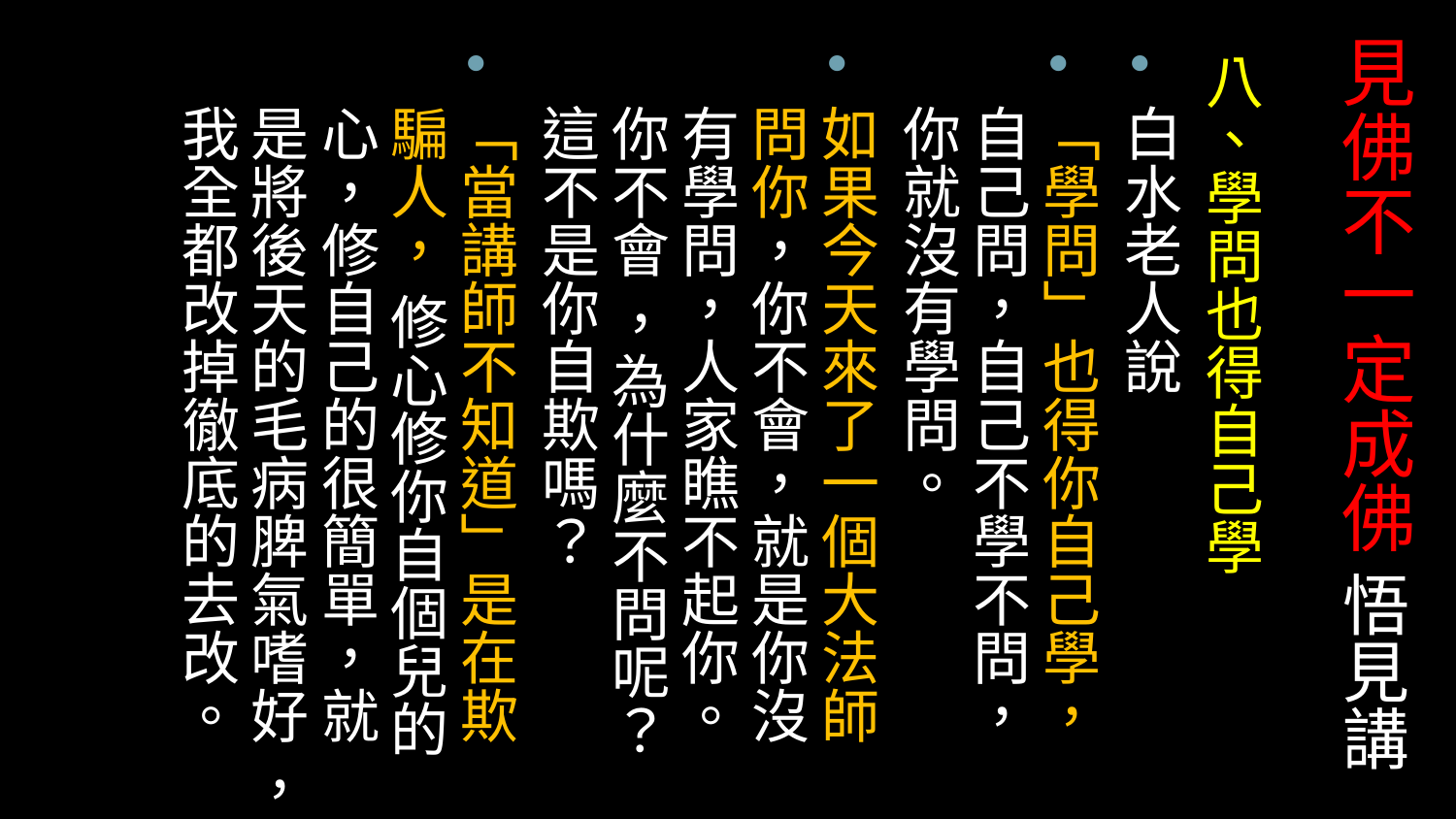

# 見佛不一定成佛 悟見講
八、學問也得自己學
白水老人說
「學問」也得你自己學，自己問，自己不學不問，你就沒有學問。
如果今天來了一個大法師問你，你不會，就是你沒有學問，人家瞧不起你。你不會 ，為什麼不問呢？這不是你自欺嗎？
「當講師不知道」是在欺騙人， 修心修你自個兒的心，修自己的很簡單，就是將後天的毛病脾氣嗜好 ，我全都改掉徹底的去改。